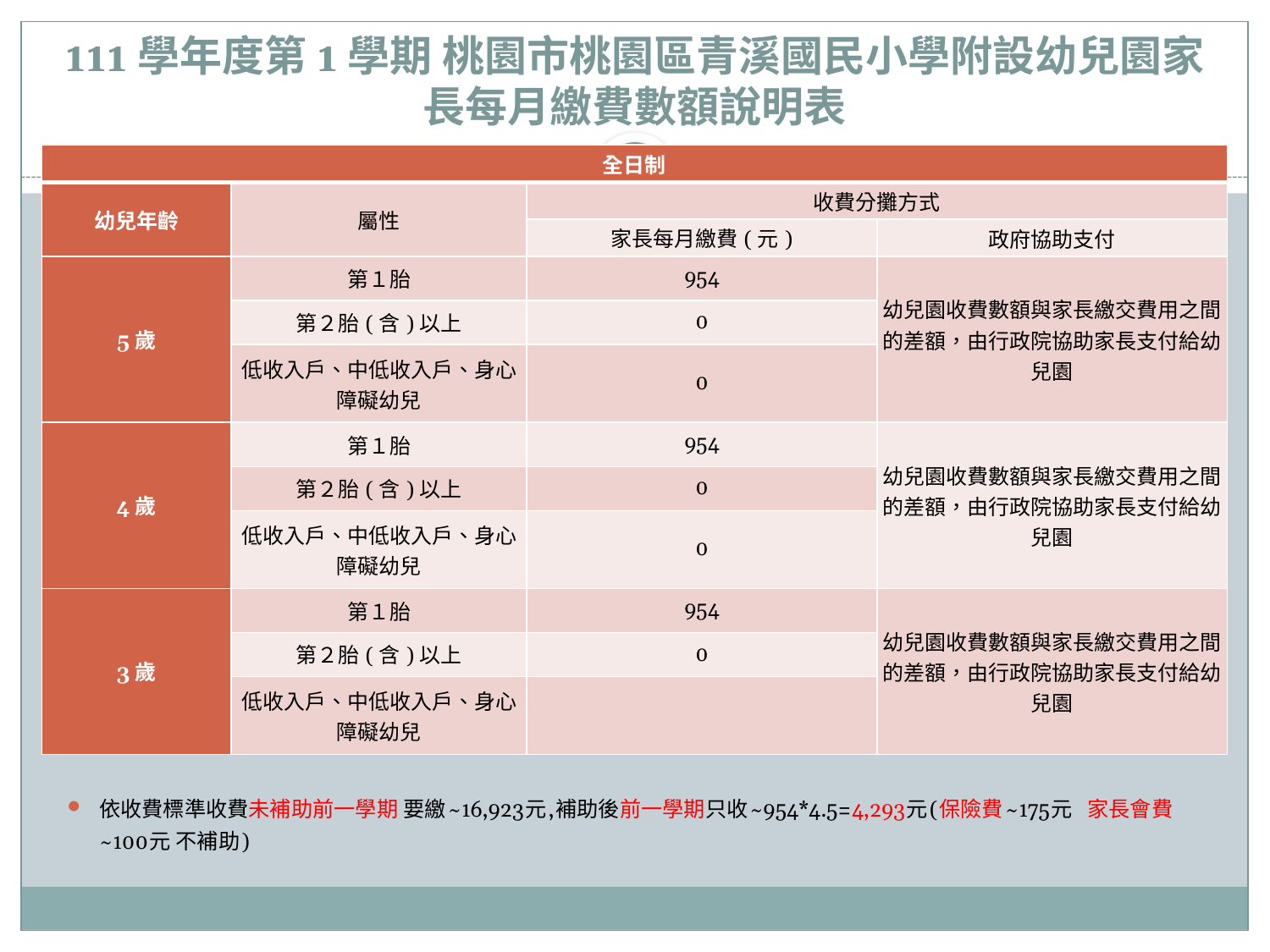

# 111學年度第1學期 桃園市桃園區青溪國民小學附設幼兒園家長每月繳費數額說明表
| 全日制 |  |  |  |
| --- | --- | --- | --- |
| 幼兒年齡 | 屬性 | 收費分攤方式 |  |
|  |  | 家長每月繳費(元) | 政府協助支付 |
| 5歲 | 第１胎 | 954 | 幼兒園收費數額與家長繳交費用之間的差額，由行政院協助家長支付給幼兒園 |
|  | 第２胎(含)以上 | 0 |  |
|  | 低收入戶、中低收入戶、身心障礙幼兒 | 0 |  |
| 4歲 | 第１胎 | 954 | 幼兒園收費數額與家長繳交費用之間的差額，由行政院協助家長支付給幼兒園 |
|  | 第２胎(含)以上 | 0 |  |
|  | 低收入戶、中低收入戶、身心障礙幼兒 | 0 |  |
| 3歲 | 第１胎 | 954 | 幼兒園收費數額與家長繳交費用之間的差額，由行政院協助家長支付給幼兒園 |
|  | 第２胎(含)以上 | 0 |  |
|  | 低收入戶、中低收入戶、身心障礙幼兒 |  |  |

依收費標準收費未補助前一學期 要繳~16,923元,補助後前一學期只收~954*4.5=4,293元(保險費~175元   家長會費~100元 不補助)